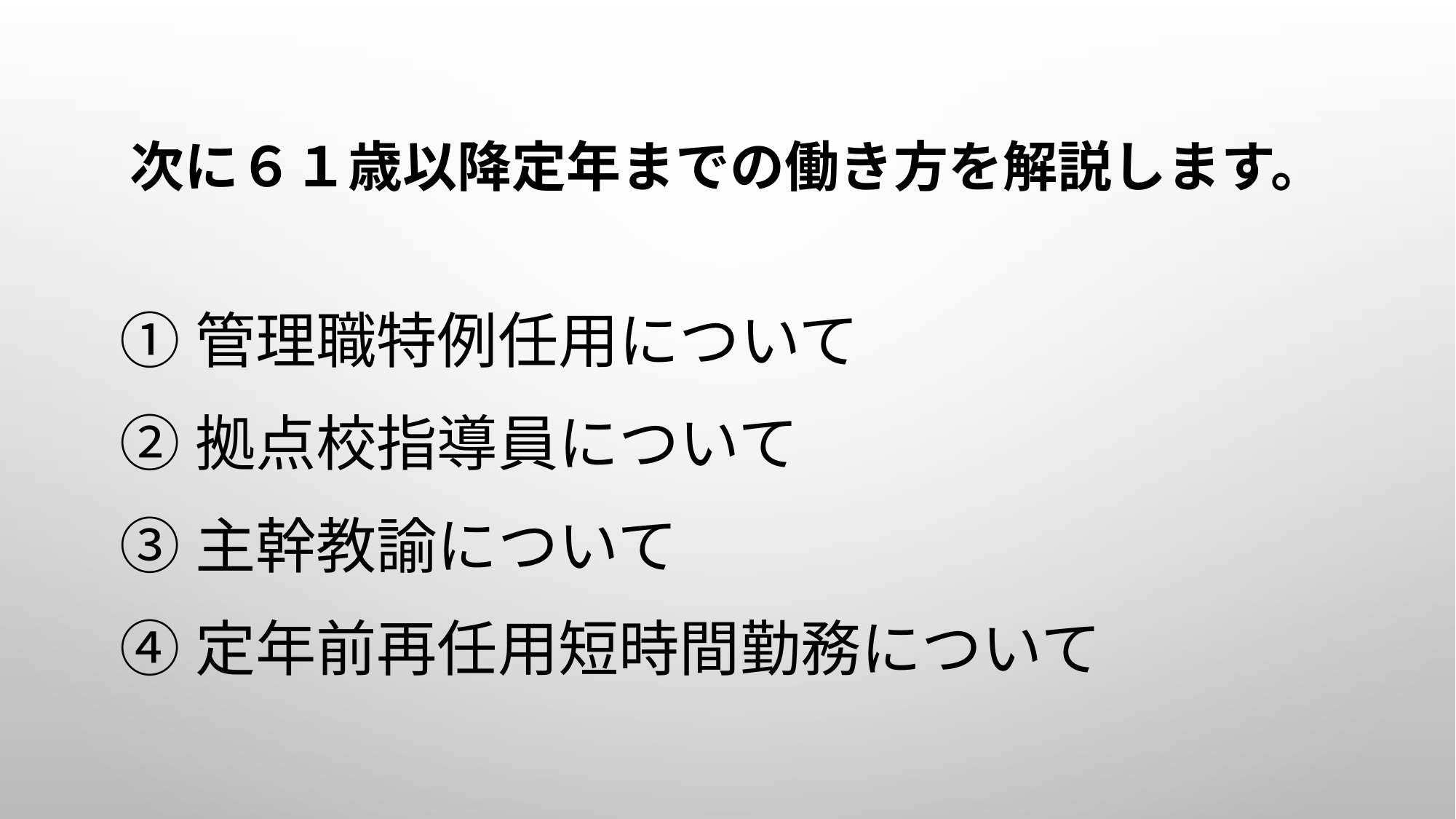

# 次に６１歳以降定年までの働き方を解説します。
①管理職特例任用について
②拠点校指導員について
③主幹教諭について
④定年前再任用短時間勤務について